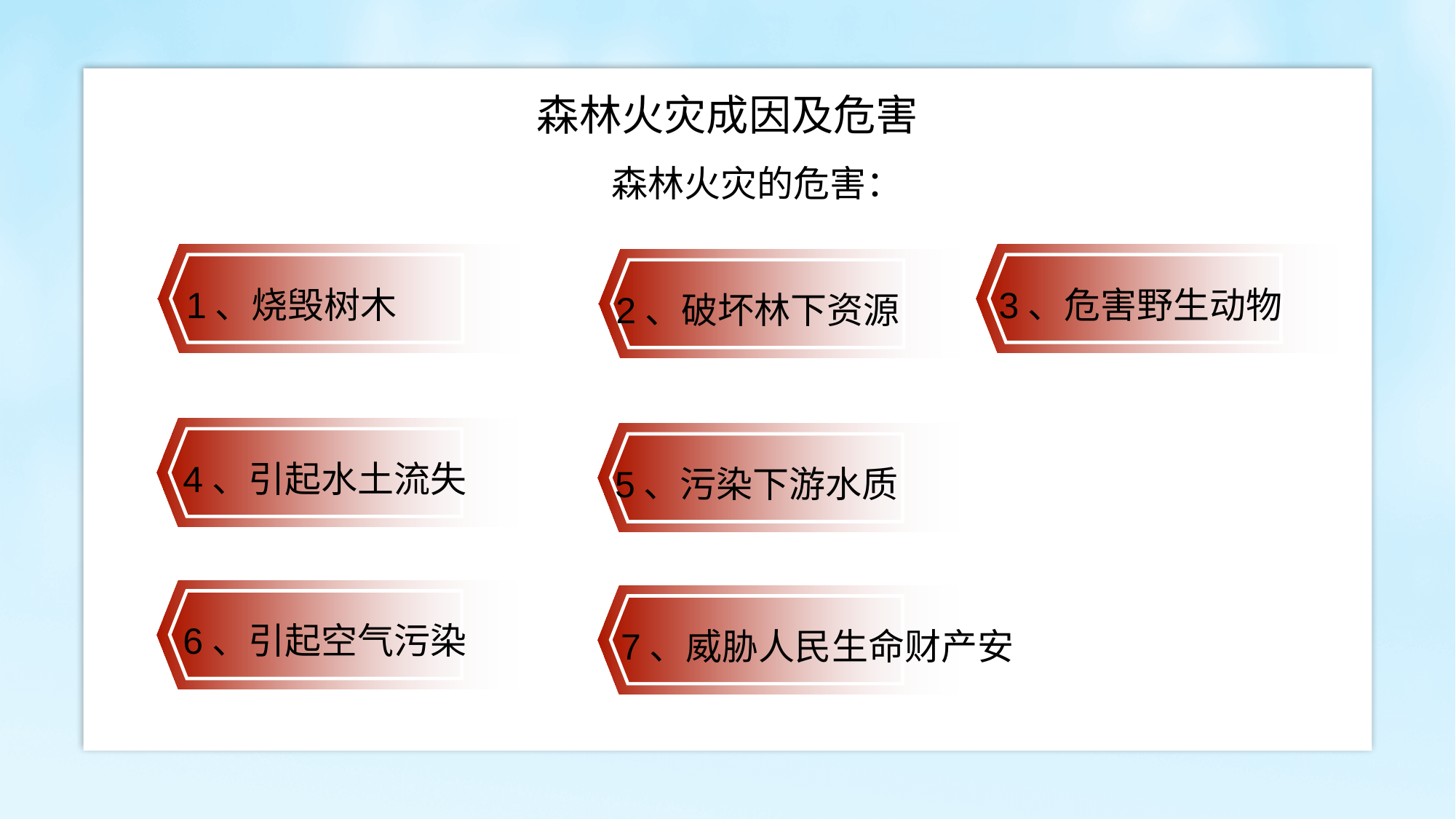

森林火灾成因及危害
森林火灾的危害：

1、烧毁树木
3、危害野生动物
2、破坏林下资源

4、引起水土流失
5、污染下游水质

6、引起空气污染
7、威胁人民生命财产安